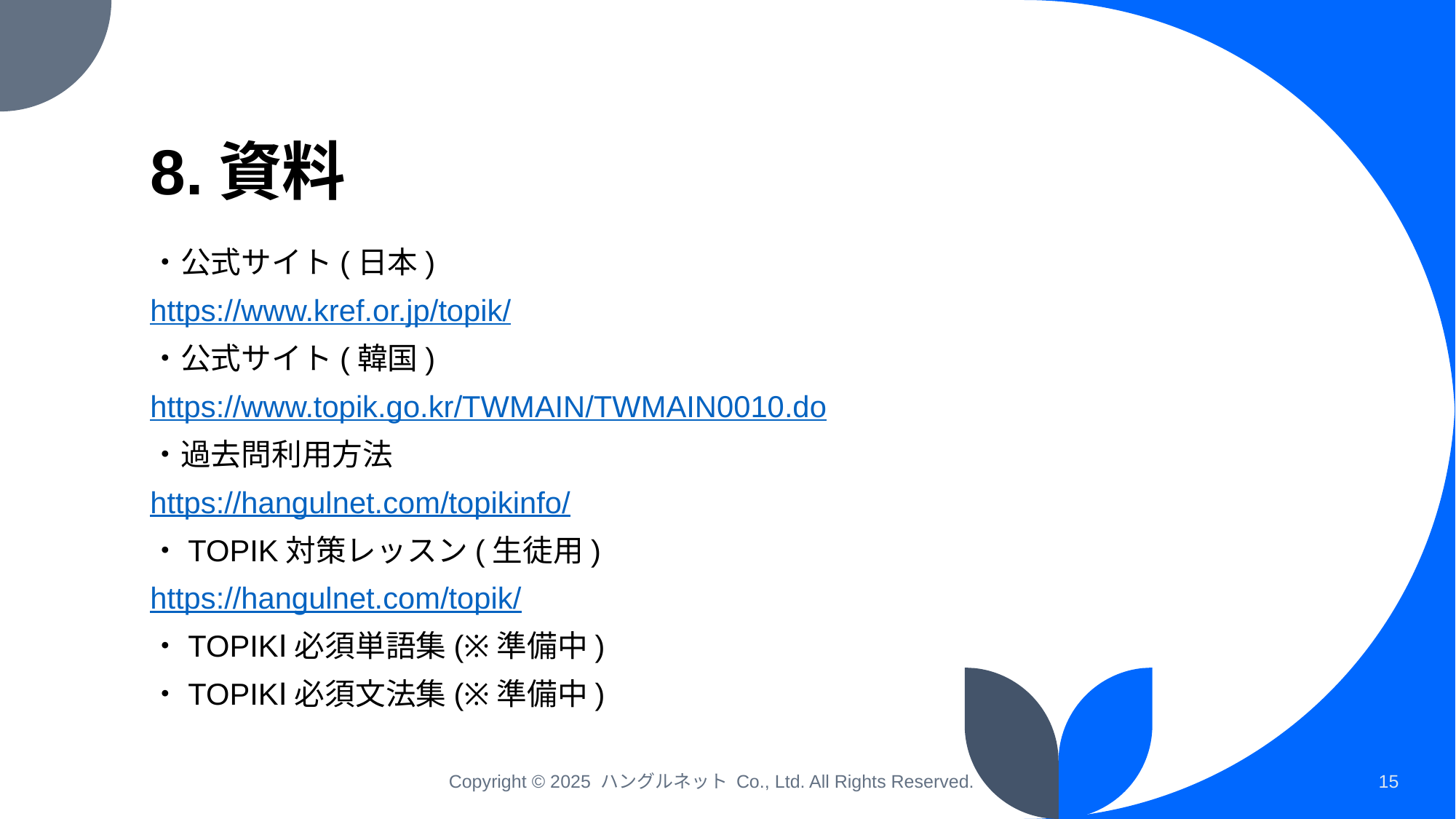

# 8.資料
・公式サイト(日本)
https://www.kref.or.jp/topik/
・公式サイト(韓国)
https://www.topik.go.kr/TWMAIN/TWMAIN0010.do
・過去問利用方法
https://hangulnet.com/topikinfo/
・TOPIK対策レッスン(生徒用)
https://hangulnet.com/topik/
・TOPIKⅠ必須単語集(※準備中)
・TOPIKⅠ必須文法集(※準備中)
Copyright © 2025 ハングルネット Co., Ltd. All Rights Reserved.
15